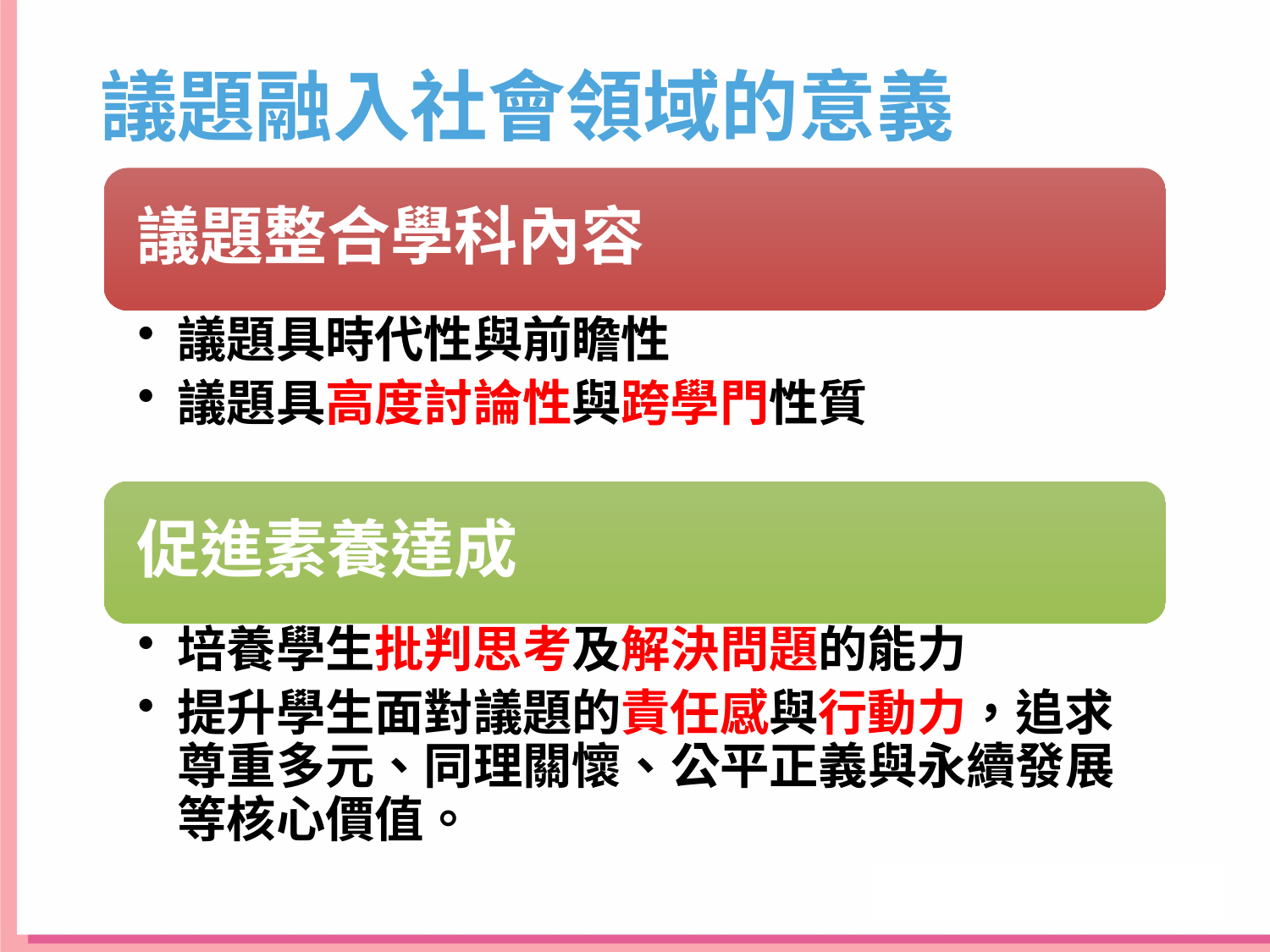

# 議題融入社會領域的意義
議題整合學科內容
議題具時代性與前瞻性
議題具高度討論性與跨學門性質
促進素養達成
培養學生批判思考及解決問題的能力
提升學生面對議題的責任感與行動力，追求尊重多元、同理關懷、公平正義與永續發展等核心價值。